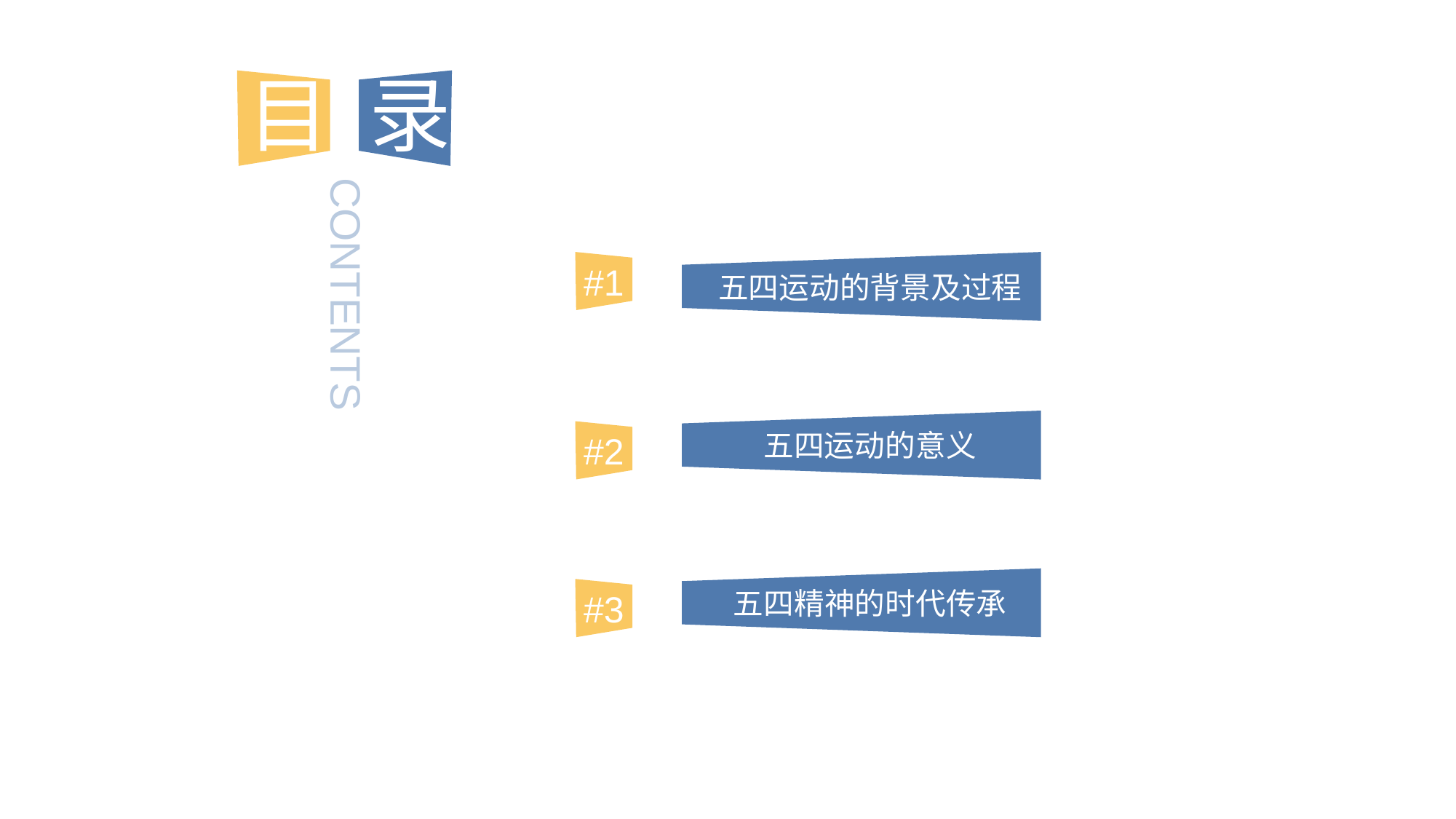

目
录
CONTENTS
#1
五四运动的背景及过程
五四运动的意义
#2
五四精神的时代传承
#3